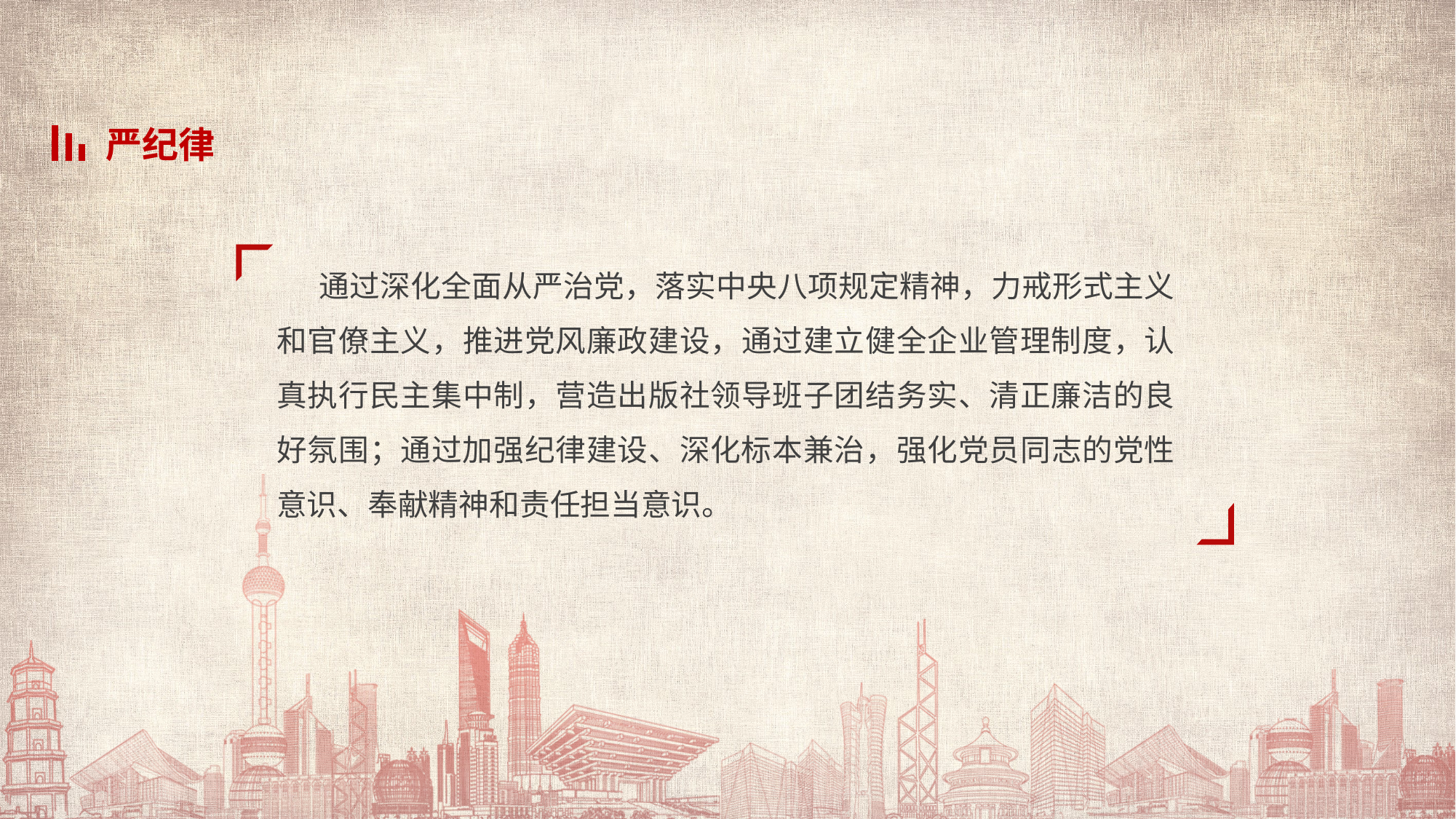

严纪律
通过深化全面从严治党，落实中央八项规定精神，力戒形式主义和官僚主义，推进党风廉政建设，通过建立健全企业管理制度，认真执行民主集中制，营造出版社领导班子团结务实、清正廉洁的良好氛围；通过加强纪律建设、深化标本兼治，强化党员同志的党性意识、奉献精神和责任担当意识。